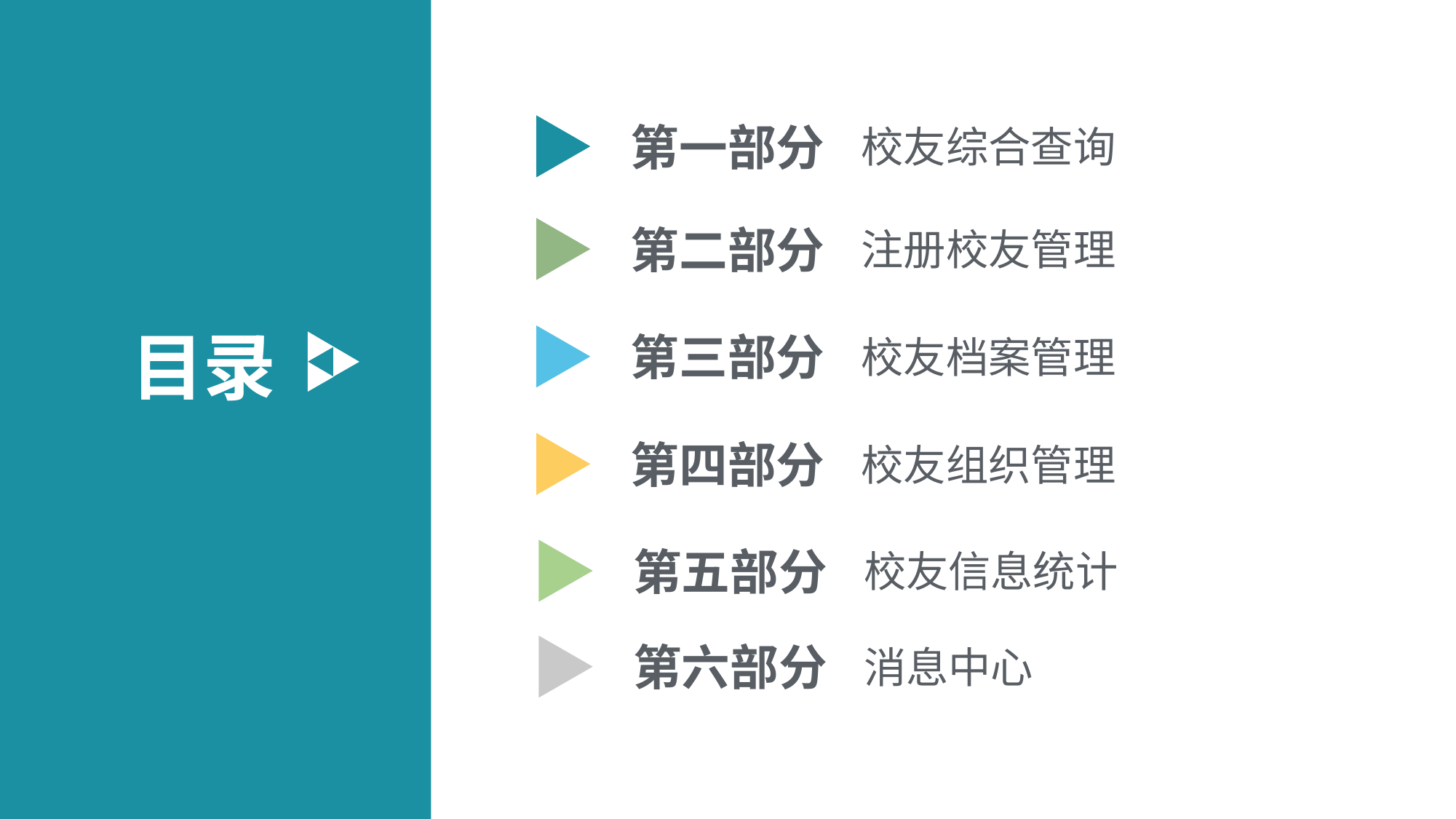

第一部分
校友综合查询

第二部分
注册校友管理

目录
第三部分
校友档案管理

第四部分
校友组织管理

第五部分
校友信息统计

第六部分
消息中心